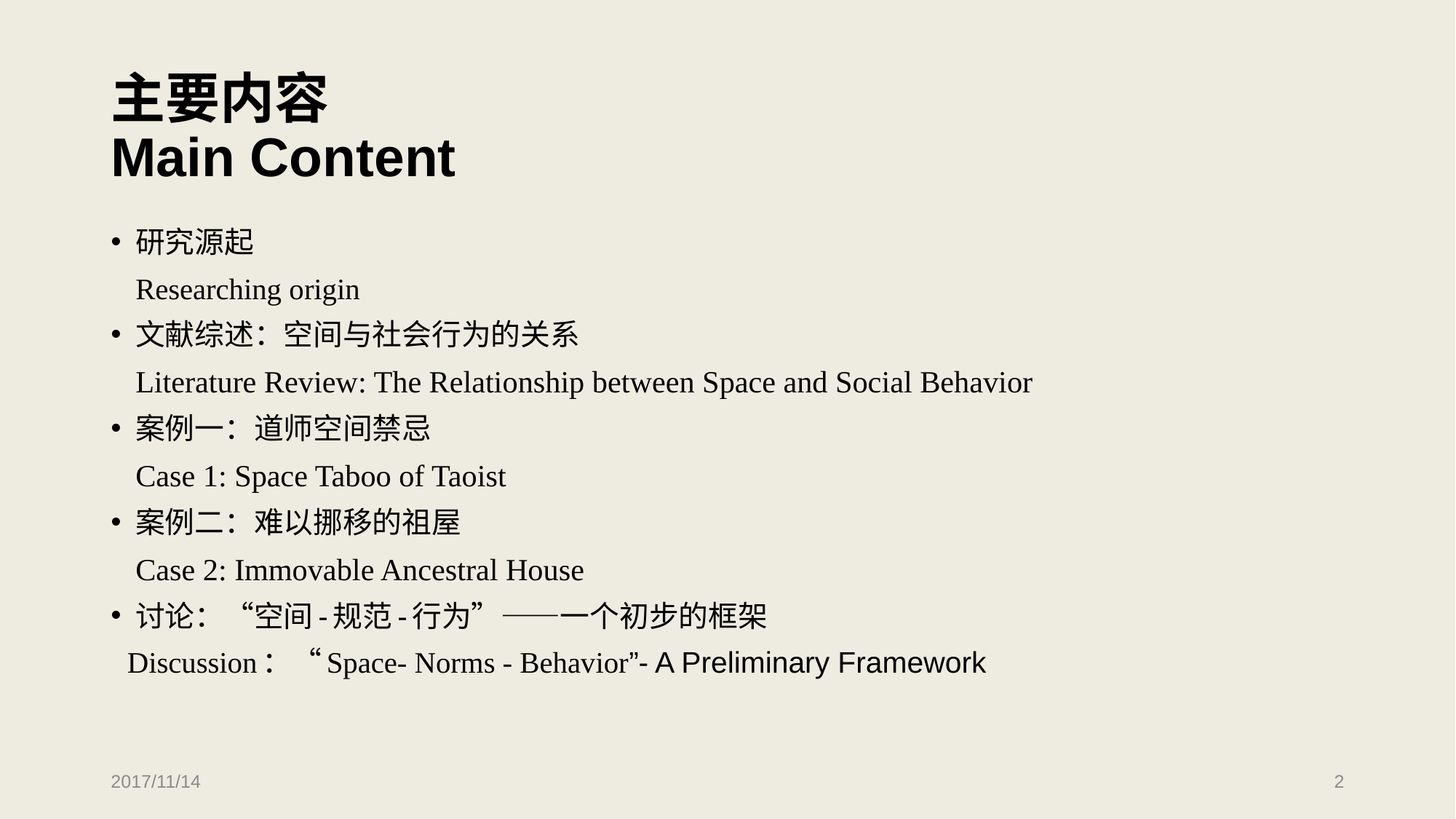

# 主要内容 Main Content
研究源起
   Researching origin
文献综述：空间与社会行为的关系
   Literature Review: The Relationship between Space and Social Behavior
案例一：道师空间禁忌
   Case 1: Space Taboo of Taoist
案例二：难以挪移的祖屋
   Case 2: Immovable Ancestral House
讨论：“空间-规范-行为”——一个初步的框架
  Discussion：“Space- Norms - Behavior”- A Preliminary Framework

2017/11/14
2